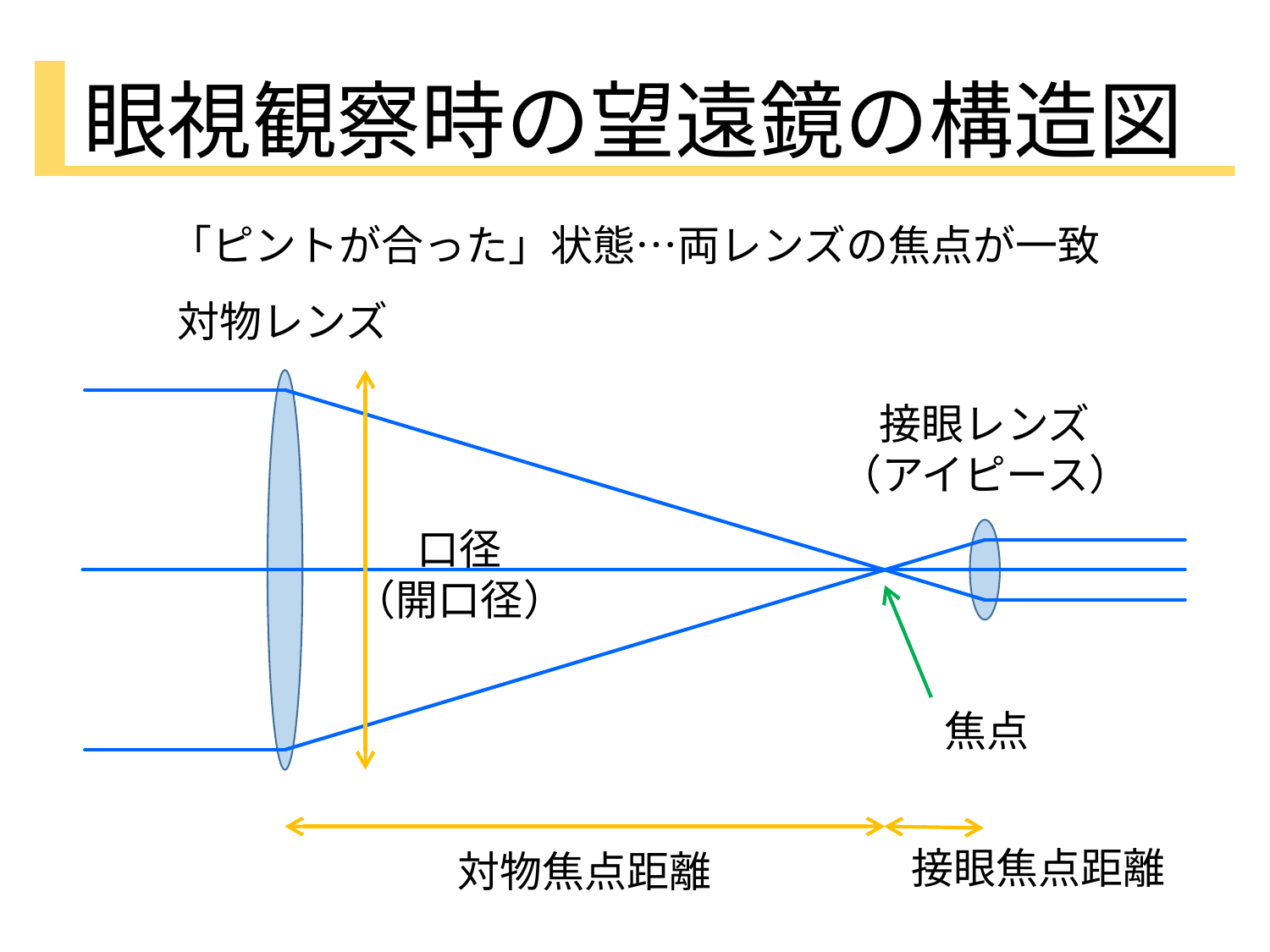

眼視観察時の望遠鏡の構造図

「ピントが合った」状態…両レンズの焦点が一致
対物レンズ

接眼レンズ
（アイピース）
口径
（開口径）

焦点
接眼焦点距離
対物焦点距離